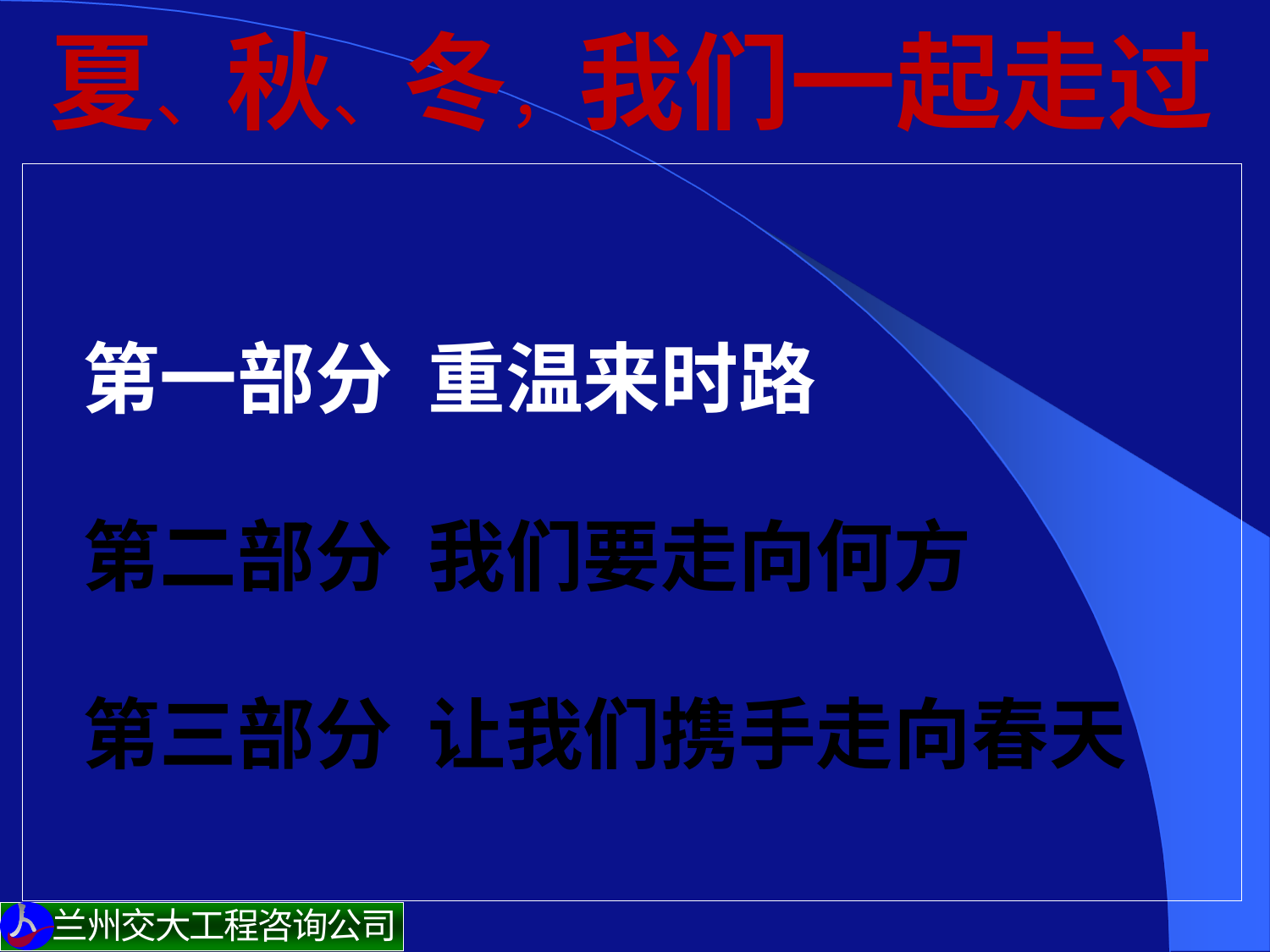

# 夏、秋、冬，我们一起走过

第一部分  重温来时路
第二部分  我们要走向何方
第三部分  让我们携手走向春天